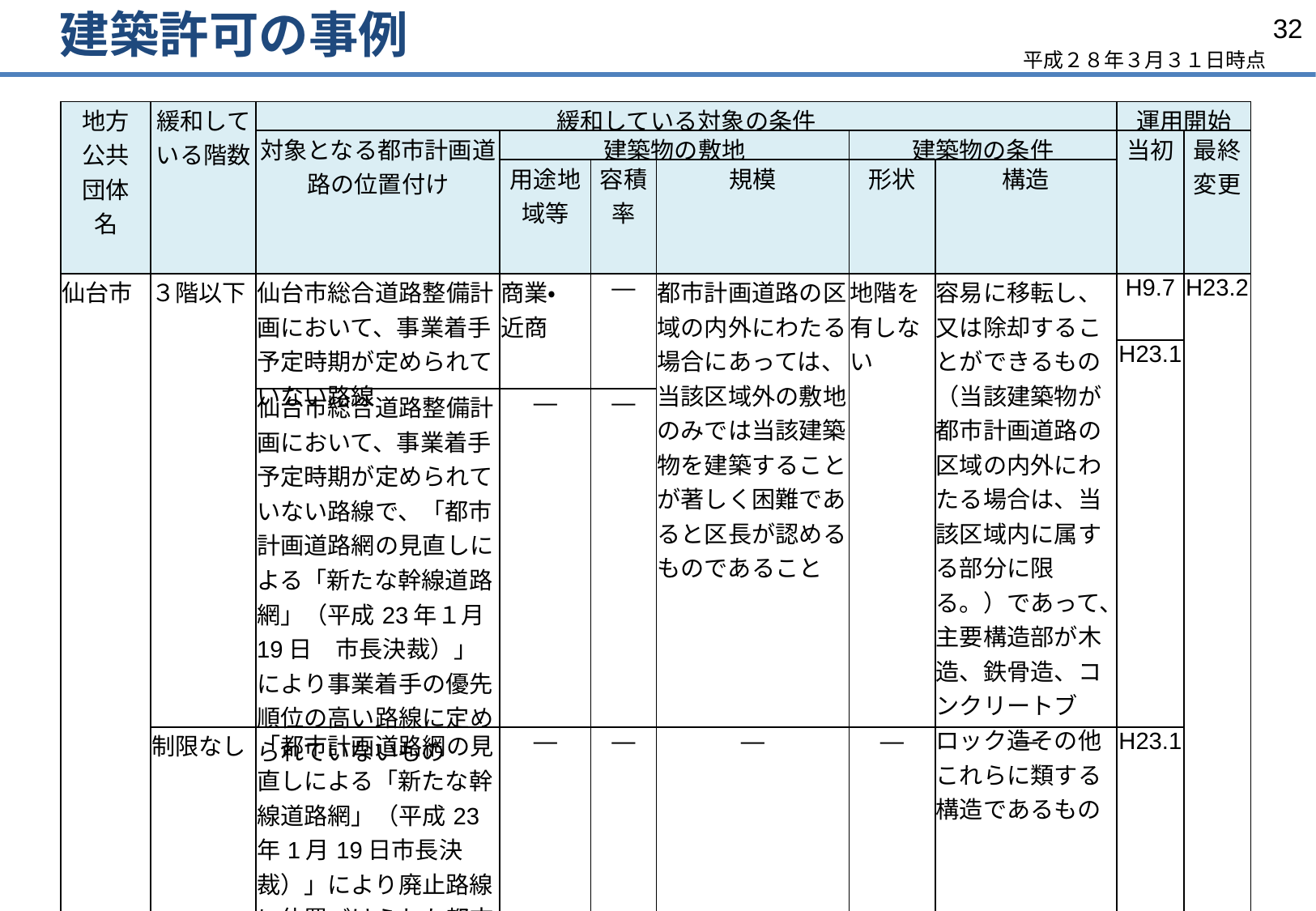

建築許可の事例
平成２８年３月３１日時点
| 地方 公共 団体 名 | 緩和している階数 | 緩和している対象の条件 |  |  |  |  |  | 運用開始 |  |
| --- | --- | --- | --- | --- | --- | --- | --- | --- | --- |
|  |  | 対象となる都市計画道路の位置付け | 建築物の敷地 |  |  | 建築物の条件 |  | 当初 | 最終 変更 |
|  |  |  | 用途地域等 | 容積率 | 規模 | 形状 | 構造 |  |  |
| 仙台市 | ３階以下 | 仙台市総合道路整備計画において、事業着手予定時期が定められていない路線 | 商業・ 近商 | — | 都市計画道路の区域の内外にわたる場合にあっては、当該区域外の敷地のみでは当該建築物を建築することが著しく困難であると区長が認めるものであること | 地階を有しない | 容易に移転し、又は除却することができるもの（当該建築物が都市計画道路の区域の内外にわたる場合は、当該区域内に属する部分に限る。）であって、主要構造部が木造、鉄骨造、コンクリートブロック造その他これらに類する構造であるもの | H9.7 | H23.2 |
|  |  |  |  |  |  |  |  | H23.1 |  |
|  |  | 仙台市総合道路整備計画において、事業着手予定時期が定められていない路線で、「都市計画道路網の見直しによる「新たな幹線道路網」（平成23年１月19日　市長決裁）」により事業着手の優先順位の高い路線に定められていないもの | ― | — |  |  |  |  |  |
|  | 制限なし | 「都市計画道路網の見直しによる「新たな幹線道路網」（平成23年1月19日市長決裁）」により廃止路線に位置づけられた都市計画道路 | — | — | — | — | — | H23.1 |  |